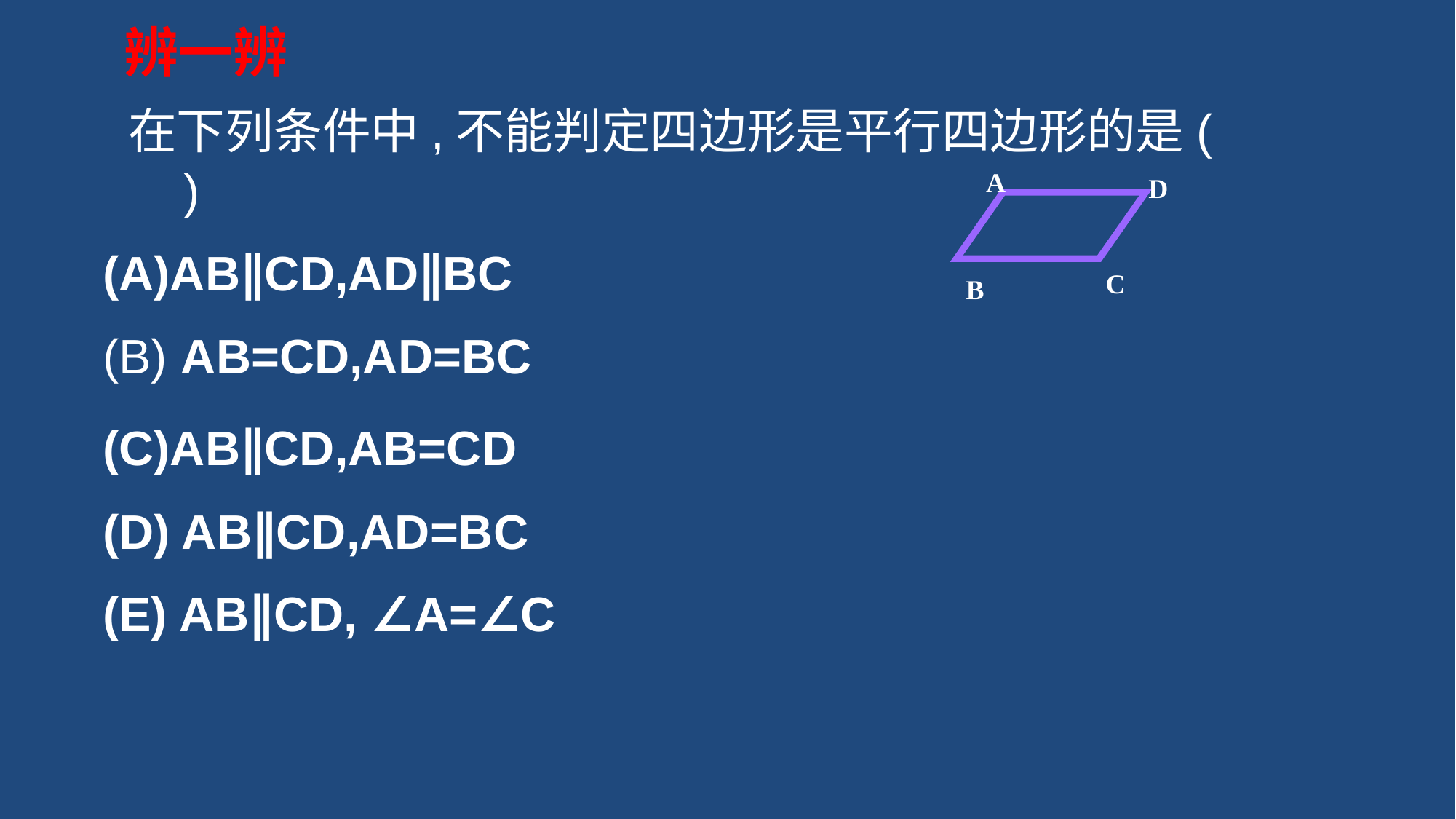

辨一辨
 在下列条件中,不能判定四边形是平行四边形的是(        )
AB∥CD,AD∥BC
 AB=CD,AD=BC
(C)AB∥CD,AB=CD
(D) AB∥CD,AD=BC
(E) AB∥CD, ∠A=∠C
A
D

C
B